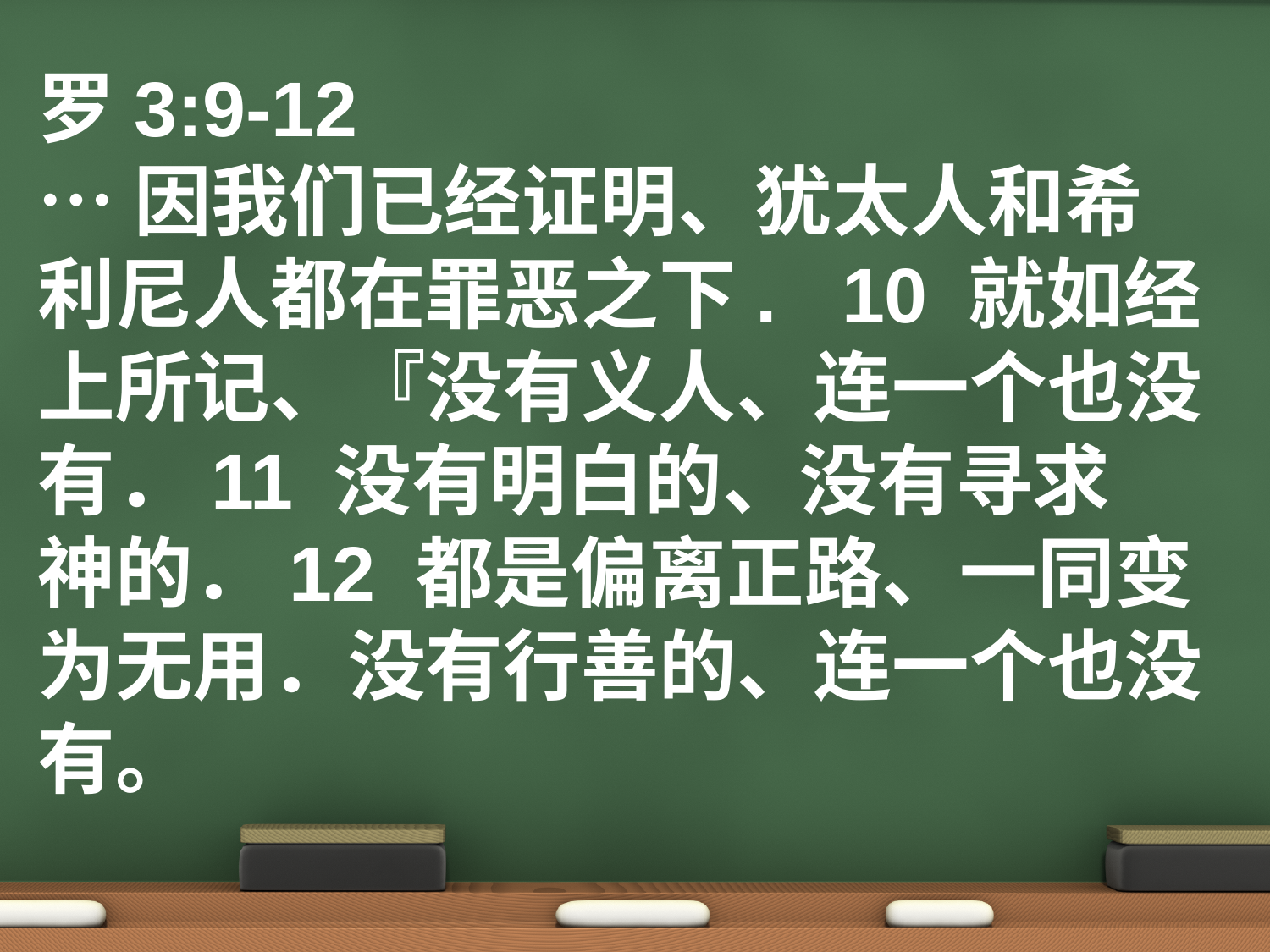

罗3:9-12
…因我们已经证明、犹太人和希利尼人都在罪恶之下.   10 就如经上所记、『没有义人、连一个也没有．11 没有明白的、没有寻求　神的．12 都是偏离正路、一同变为无用．没有行善的、连一个也没有。